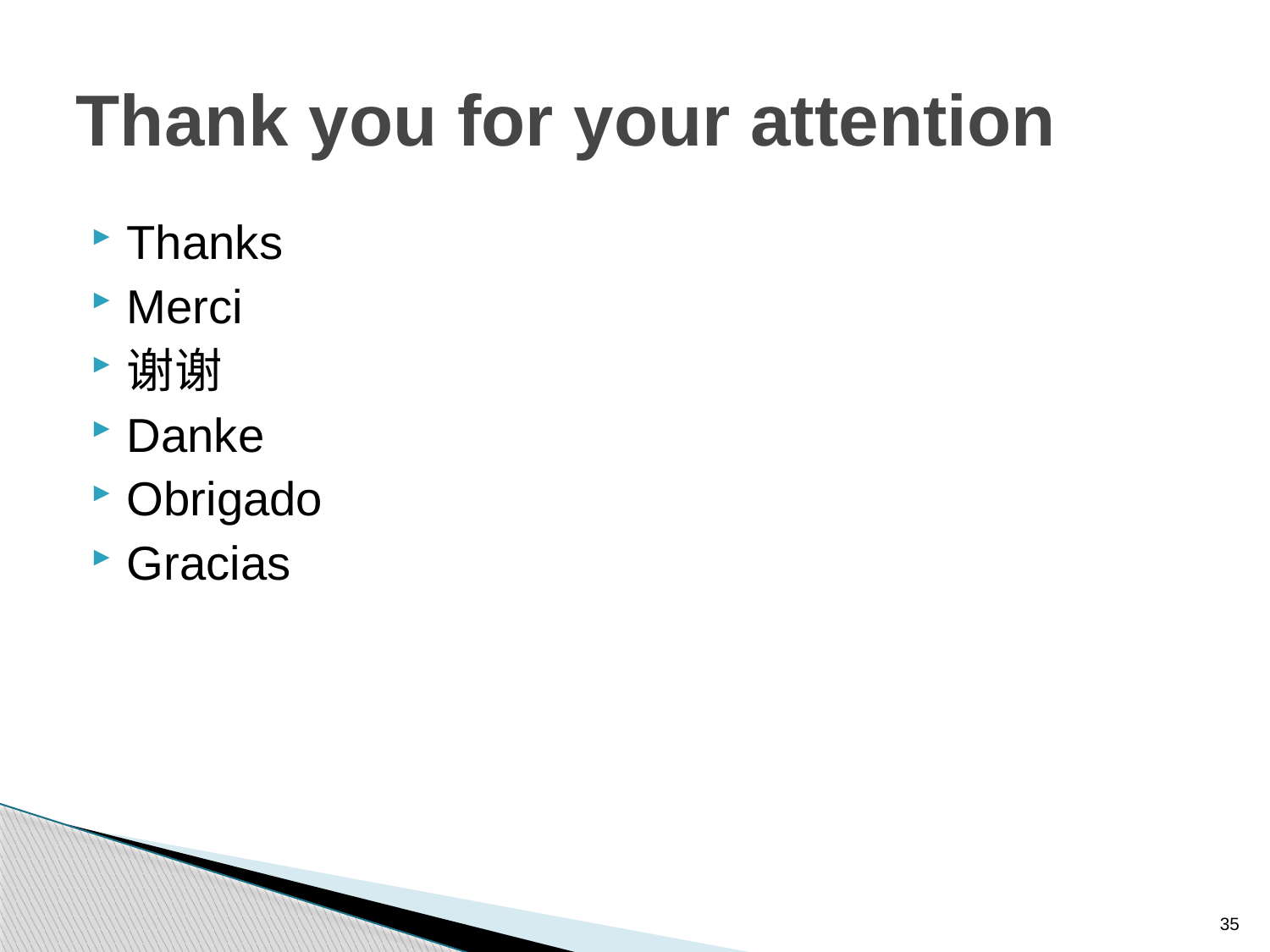

# Thank you for your attention
Thanks
Merci
谢谢
Danke
Obrigado
Gracias

35